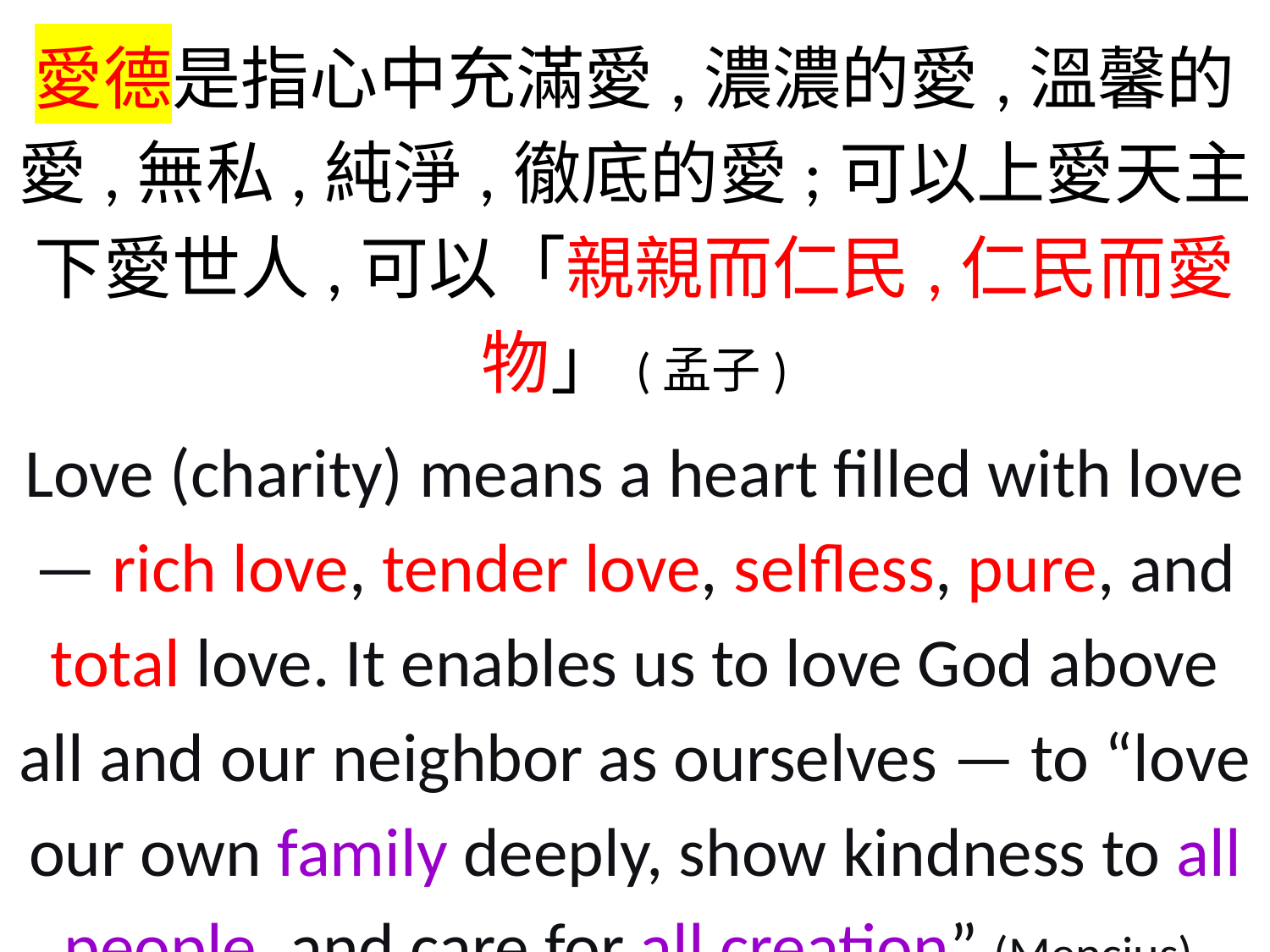

愛德是指心中充滿愛,濃濃的愛,溫馨的愛,無私,純淨,徹底的愛;可以上愛天主下愛世人,可以「親親而仁民,仁民而愛物」(孟子)
Love (charity) means a heart filled with love — rich love, tender love, selfless, pure, and total love. It enables us to love God above all and our neighbor as ourselves — to “love our own family deeply, show kindness to all people, and care for all creation” (Mencius).